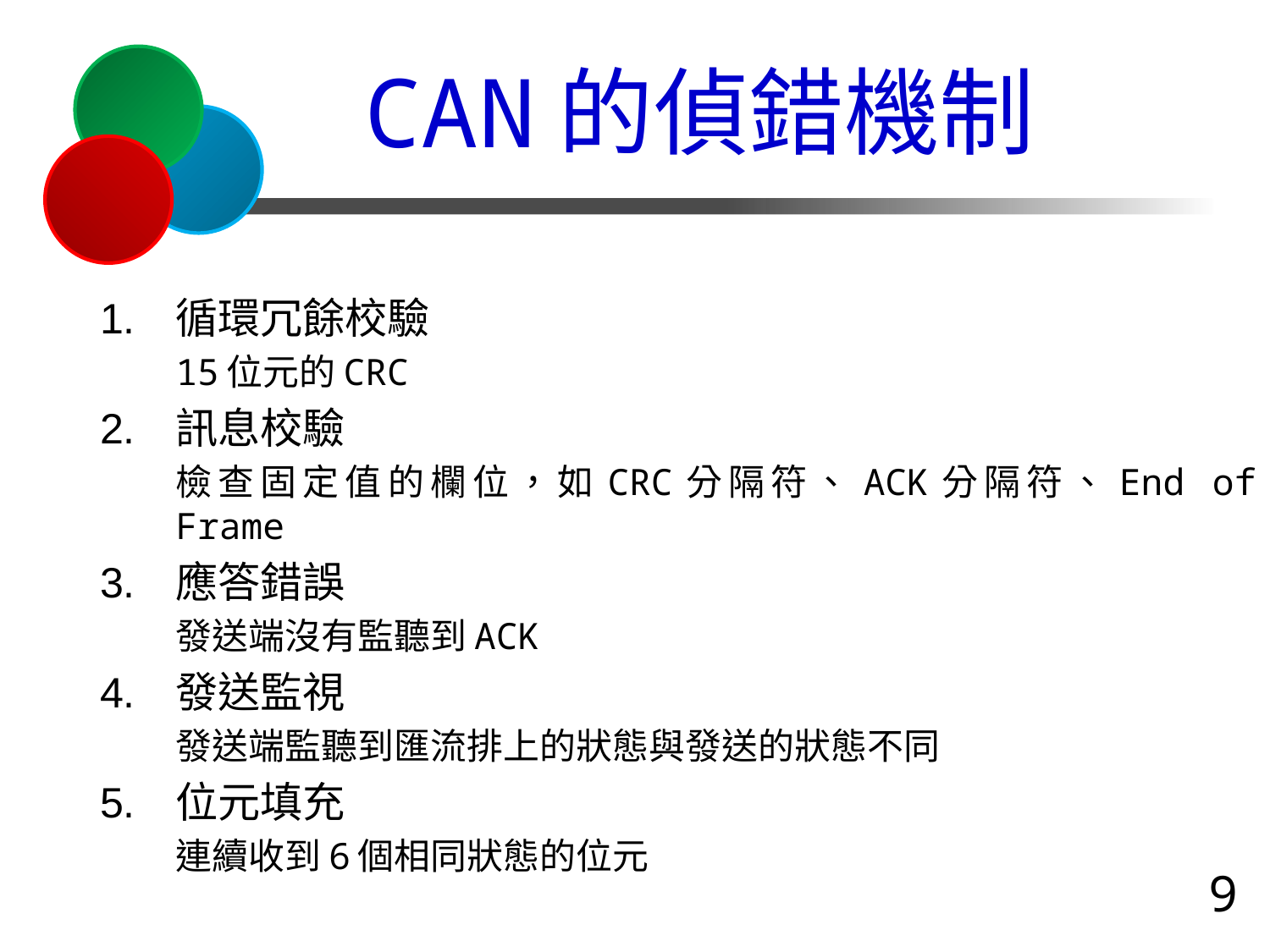

CAN的偵錯機制

循環冗餘校驗
15位元的CRC
訊息校驗
檢查固定值的欄位，如CRC分隔符、ACK分隔符、End of Frame
應答錯誤
發送端沒有監聽到ACK
發送監視
發送端監聽到匯流排上的狀態與發送的狀態不同
位元填充
連續收到6個相同狀態的位元
9